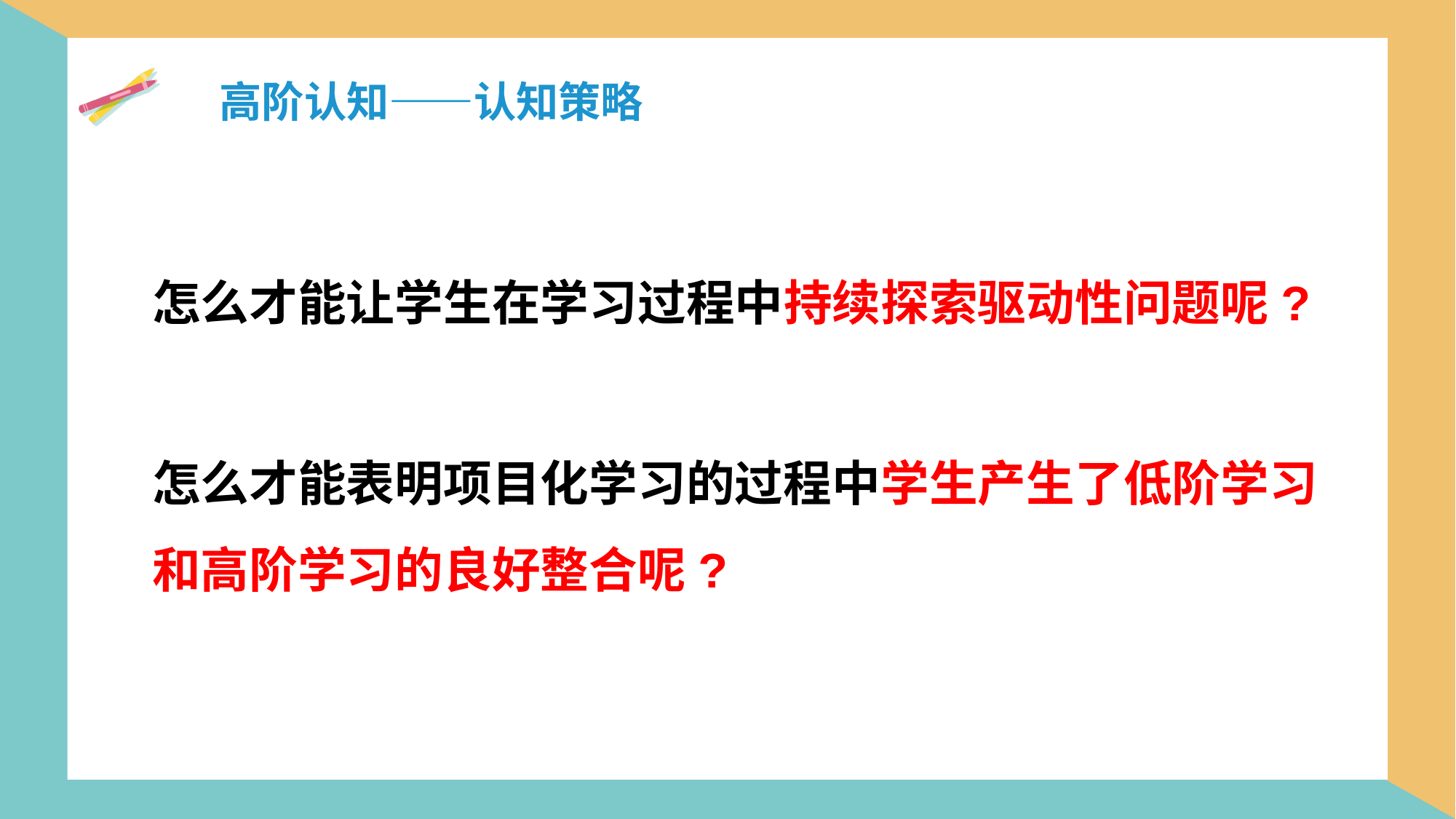

高阶认知——认知策略
怎么才能让学生在学习过程中持续探索驱动性问题呢?
怎么才能表明项目化学习的过程中学生产生了低阶学习和高阶学习的良好整合呢?